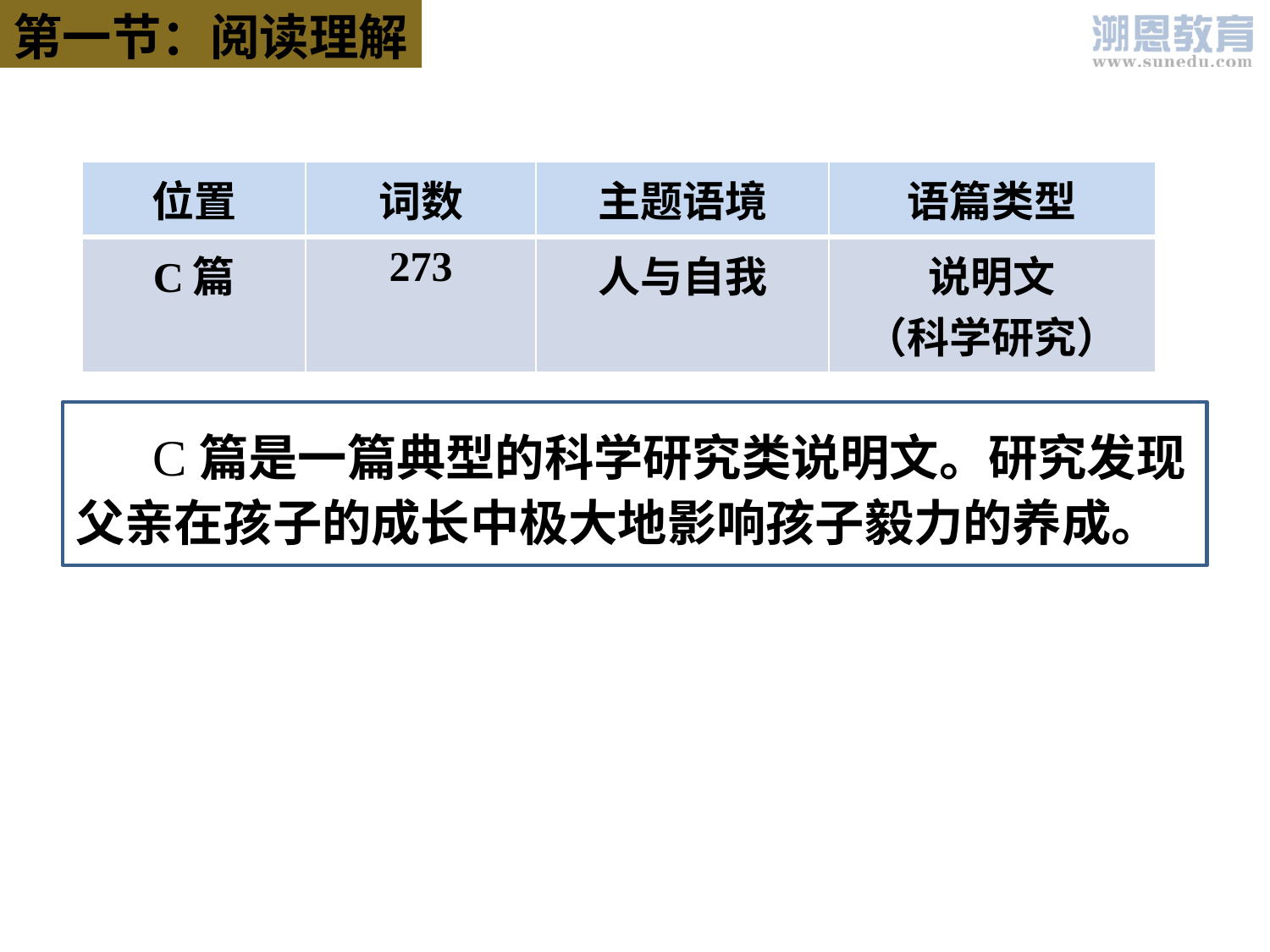

第一节：阅读理解
| 位置 | 词数 | 主题语境 | 语篇类型 |
| --- | --- | --- | --- |
| C篇 | 273 | 人与自我 | 说明文 （科学研究） |

      C篇是一篇典型的科学研究类说明文。研究发现父亲在孩子的成长中极大地影响孩子毅力的养成。